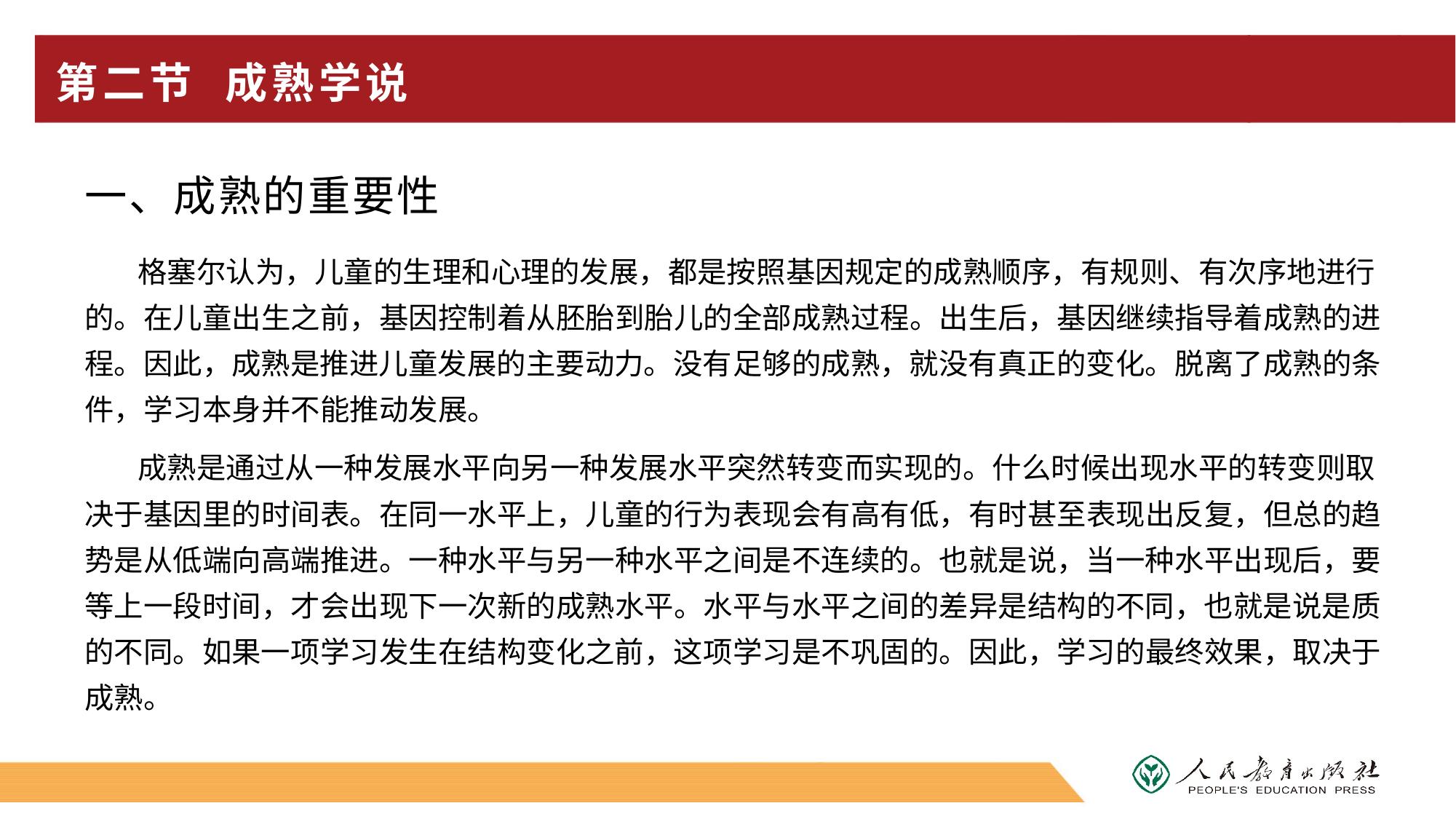

# 第二节  成熟学说
一、成熟的重要性
格塞尔认为，儿童的生理和心理的发展，都是按照基因规定的成熟顺序，有规则、有次序地进行的。在儿童出生之前，基因控制着从胚胎到胎儿的全部成熟过程。出生后，基因继续指导着成熟的进程。因此，成熟是推进儿童发展的主要动力。没有足够的成熟，就没有真正的变化。脱离了成熟的条件，学习本身并不能推动发展。
成熟是通过从一种发展水平向另一种发展水平突然转变而实现的。什么时候出现水平的转变则取决于基因里的时间表。在同一水平上，儿童的行为表现会有高有低，有时甚至表现出反复，但总的趋势是从低端向高端推进。一种水平与另一种水平之间是不连续的。也就是说，当一种水平出现后，要等上一段时间，才会出现下一次新的成熟水平。水平与水平之间的差异是结构的不同，也就是说是质的不同。如果一项学习发生在结构变化之前，这项学习是不巩固的。因此，学习的最终效果，取决于成熟。